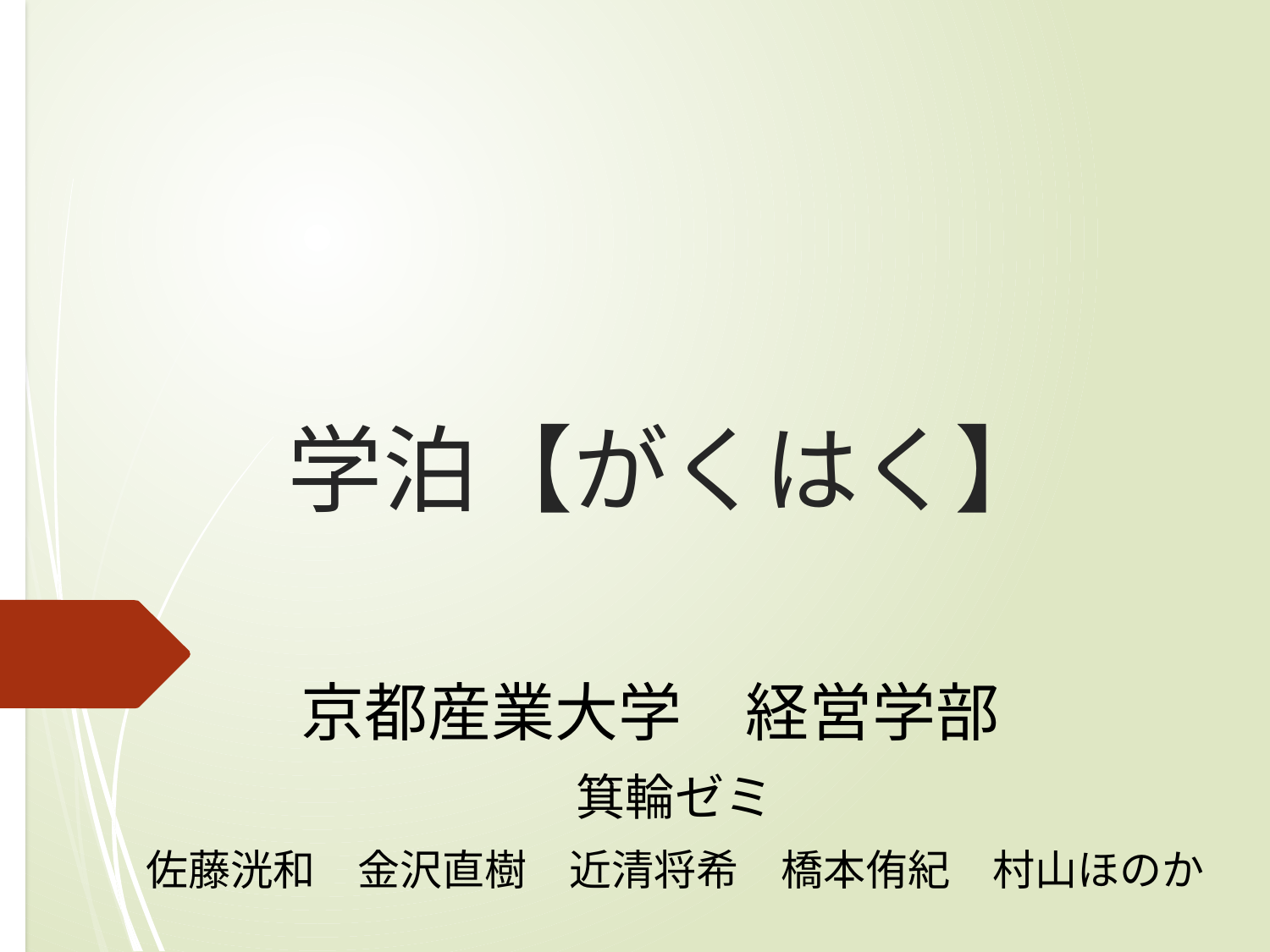

# 学泊【がくはく】

京都産業大学　経営学部
箕輪ゼミ
佐藤洸和　金沢直樹　近清将希　橋本侑紀　村山ほのか